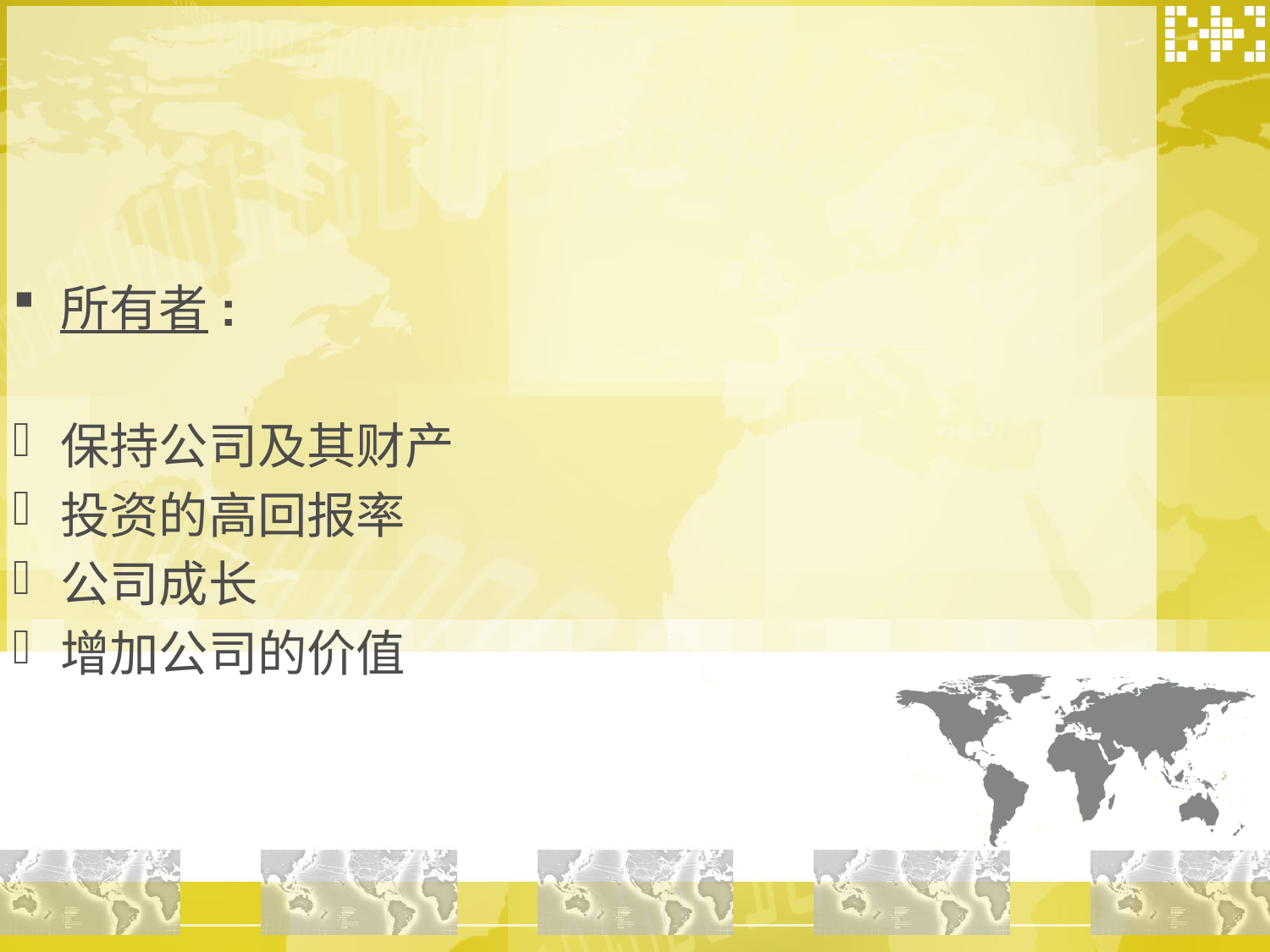

8
#

所有者:

保持公司及其财产
投资的高回报率
公司成长
增加公司的价值